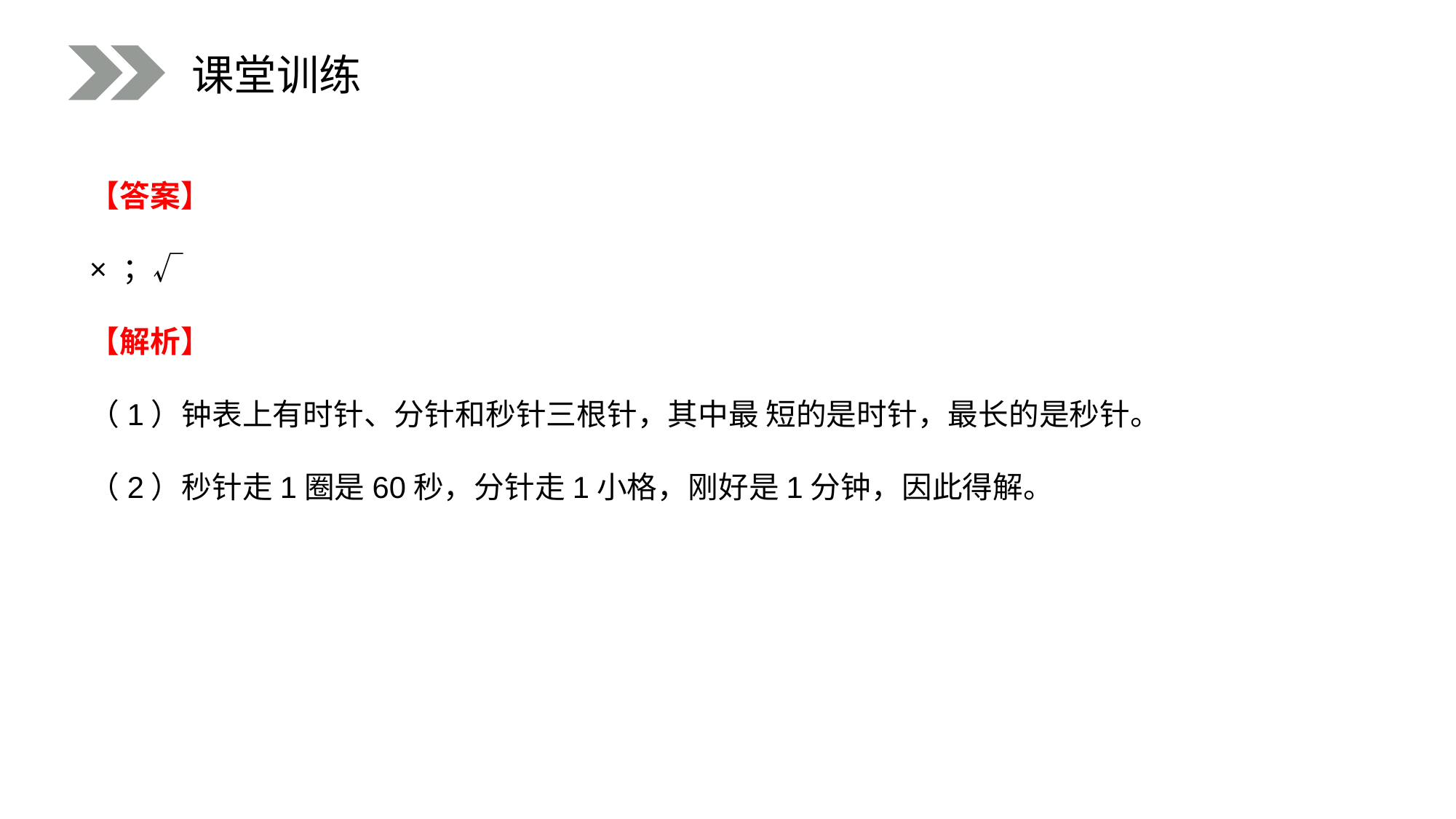

课堂训练
【答案】
× ；√
【解析】
（1）钟表上有时针、分针和秒针三根针，其中最 短的是时针，最长的是秒针。
（2）秒针走1圈是60秒，分针走1小格，刚好是1分钟，因此得解。